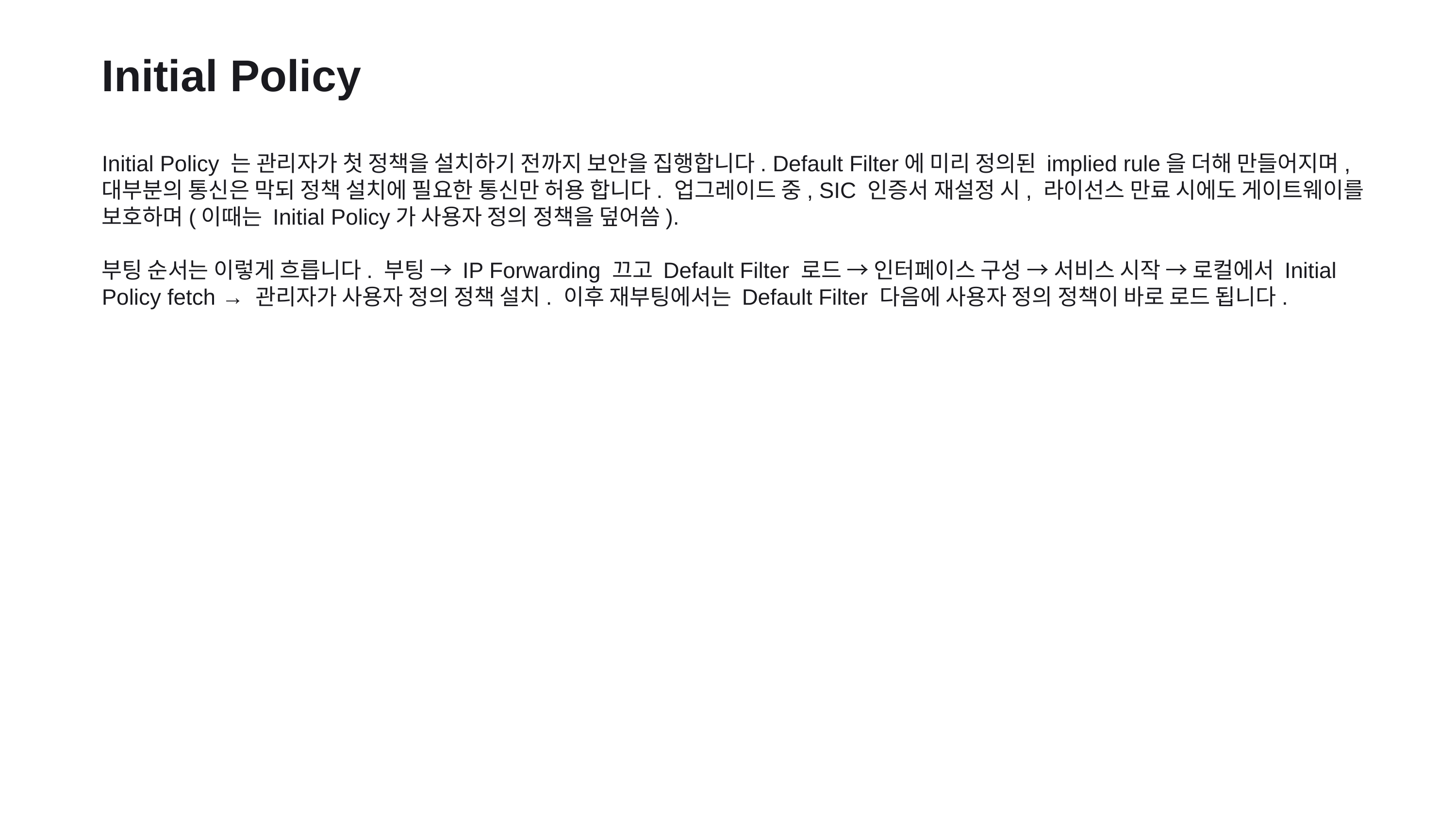

Initial Policy
Initial Policy 는 관리자가 첫 정책을 설치하기 전까지 보안을 집행합니다. Default Filter에 미리 정의된 implied rule을 더해 만들어지며, 대부분의 통신은 막되 정책 설치에 필요한 통신만 허용 합니다. 업그레이드 중, SIC 인증서 재설정 시, 라이선스 만료 시에도 게이트웨이를 보호하며(이때는 Initial Policy가 사용자 정의 정책을 덮어씀).

부팅 순서는 이렇게 흐릅니다. 부팅 → IP Forwarding 끄고 Default Filter 로드 → 인터페이스 구성 → 서비스 시작 → 로컬에서 Initial Policy fetch → 관리자가 사용자 정의 정책 설치. 이후 재부팅에서는 Default Filter 다음에 사용자 정의 정책이 바로 로드 됩니다.